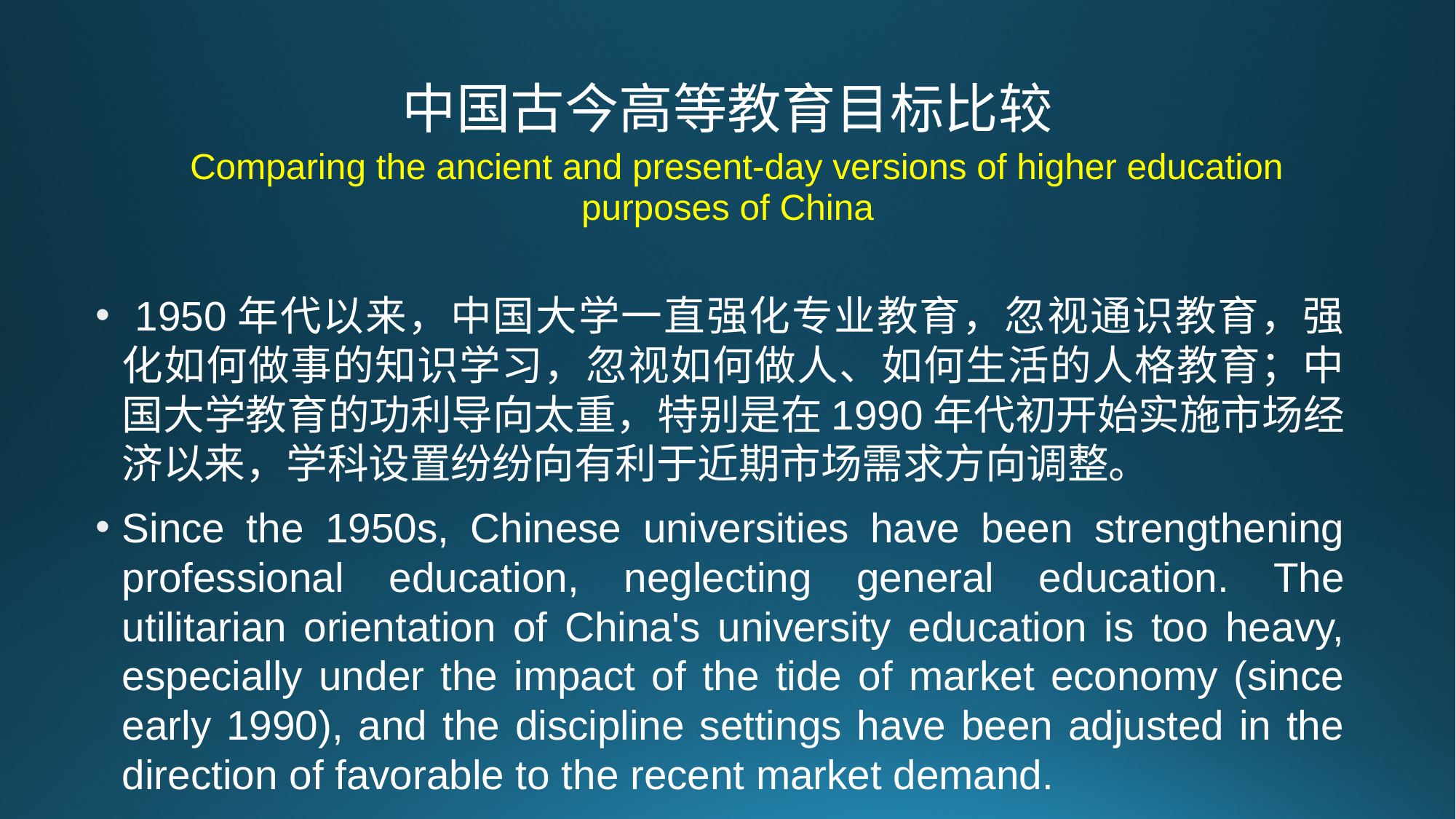

# 中国古今高等教育目标比较 Comparing the ancient and present-day versions of higher education purposes of China
 1950年代以来，中国大学一直强化专业教育，忽视通识教育，强化如何做事的知识学习，忽视如何做人、如何生活的人格教育；中国大学教育的功利导向太重，特别是在1990年代初开始实施市场经济以来，学科设置纷纷向有利于近期市场需求方向调整。
Since the 1950s, Chinese universities have been strengthening professional education, neglecting general education. The utilitarian orientation of China's university education is too heavy, especially under the impact of the tide of market economy (since early 1990), and the discipline settings have been adjusted in the direction of favorable to the recent market demand.